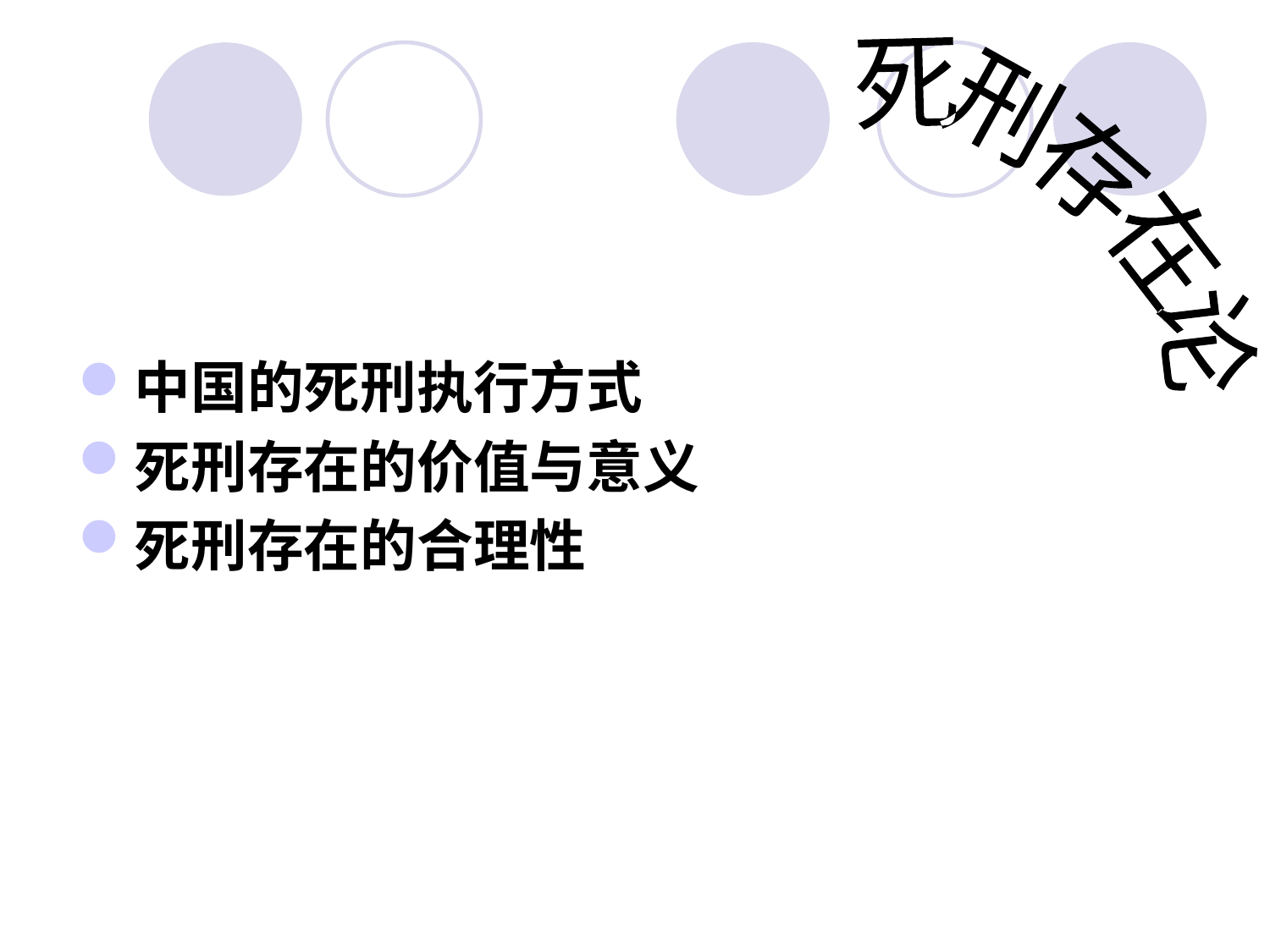

死刑存在论
中国的死刑执行方式
死刑存在的价值与意义
死刑存在的合理性